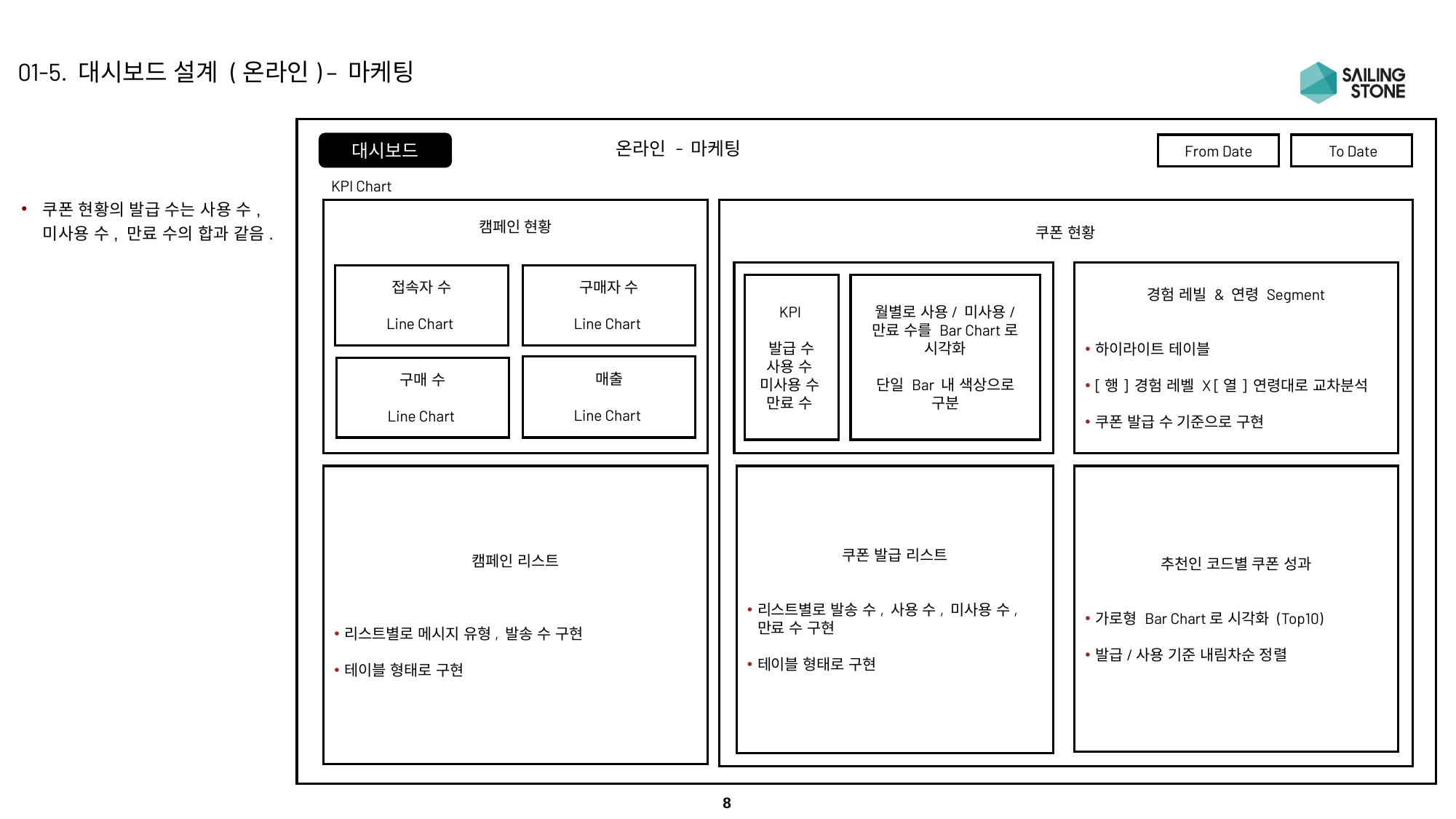

01-5. 대시보드 설계 (온라인) – 마케팅

온라인 - 마케팅
대시보드
 From Date
 To Date

쿠폰 현황의 발급 수는 사용 수, 미사용 수, 만료 수의 합과 같음.

KPI Chart
캠페인 현황

쿠폰 현황

경험 레빌 & 연령 Segment

하이라이트 테이블

[행] 경험 레벨 X [열] 연령대로 교차분석

쿠폰 발급 수 기준으로 구현

접속자 수

Line Chart

구매자 수

Line Chart

KPI

발급 수
사용 수
미사용 수
만료 수

월별로 사용/ 미사용/ 만료 수를 Bar Chart로 시각화

단일 Bar 내 색상으로 구분

매출

Line Chart

구매 수

Line Chart

캠페인 리스트

리스트별로 메시지 유형, 발송 수 구현

테이블 형태로 구현

쿠폰 발급 리스트

리스트별로 발송 수, 사용 수, 미사용 수, 만료 수 구현

테이블 형태로 구현

추천인 코드별 쿠폰 성과

가로형 Bar Chart로 시각화 (Top10)

발급/사용 기준 내림차순 정렬
8